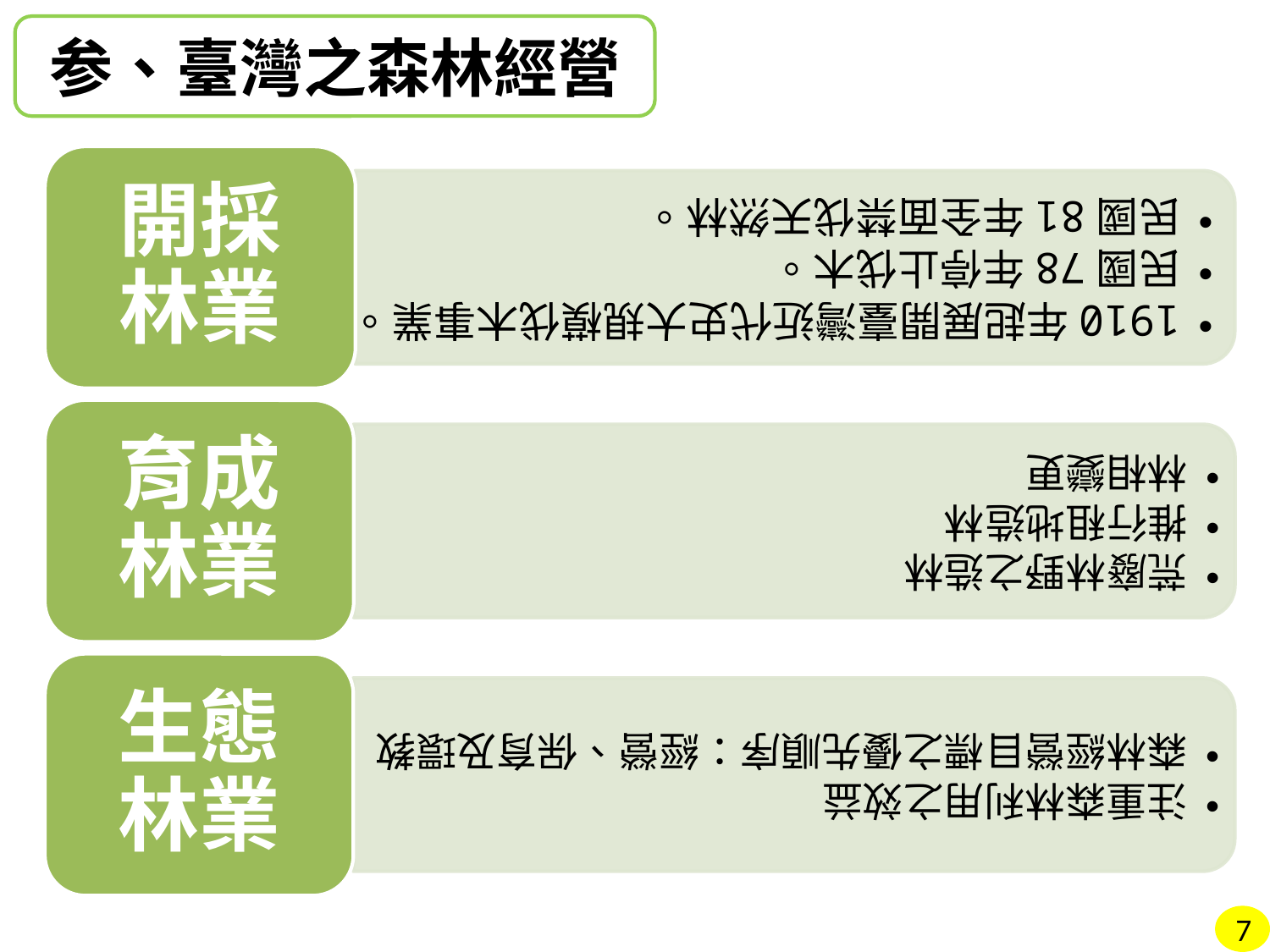

参、臺灣之森林經營
1910年起展開臺灣近代史大規模伐木事業。
民國78年停止伐木。
民國81年全面禁伐天然林。
開採林業
荒廢林野之造林
推行租地造林
林相變更
育成林業
注重森林利用之效益
森林經營目標之優先順序：經營、保育及環教
生態林業
7